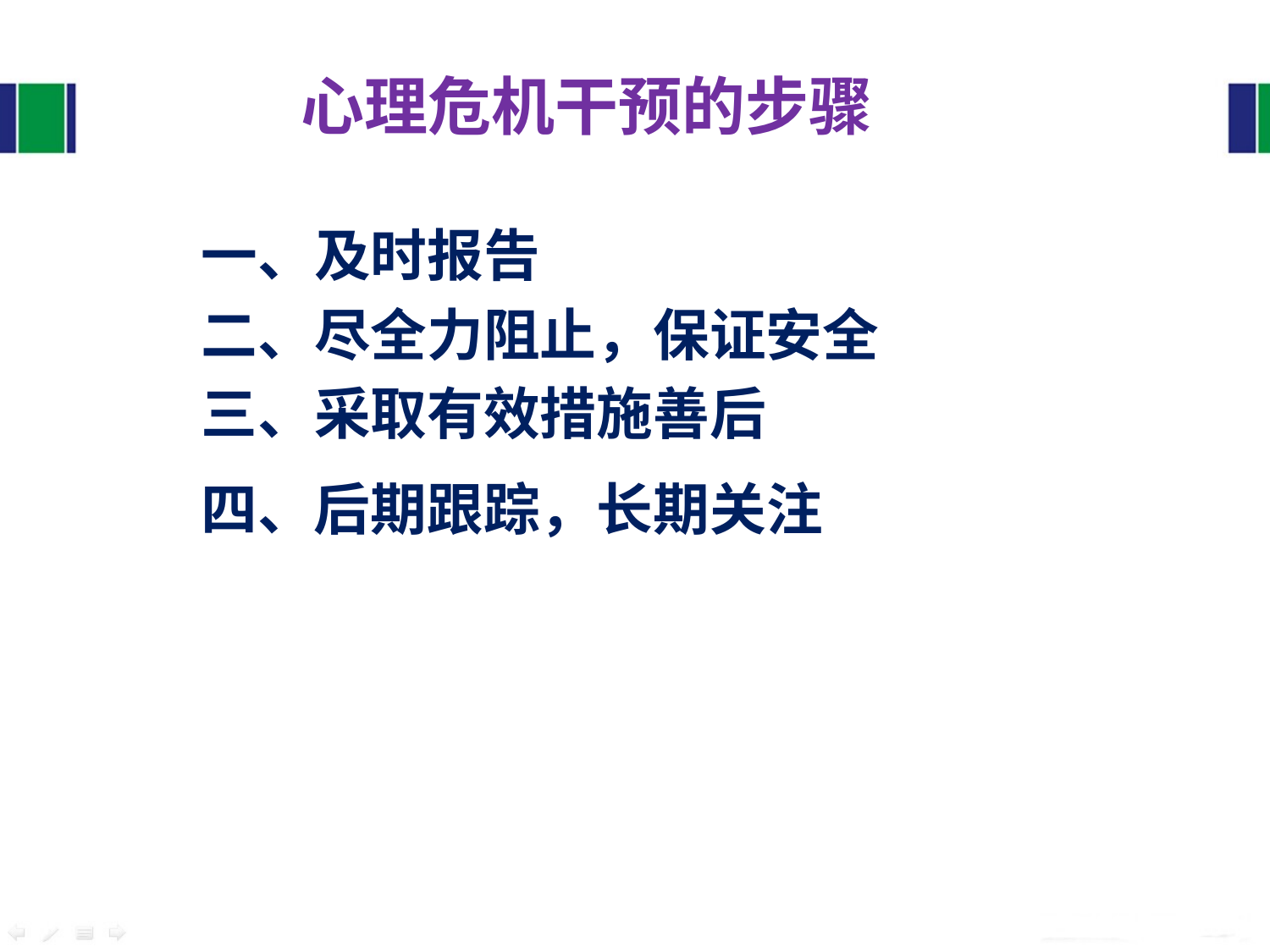

# 心理危机干预的步骤
一、及时报告
二、尽全力阻止，保证安全
三、采取有效措施善后
四、后期跟踪，长期关注

88